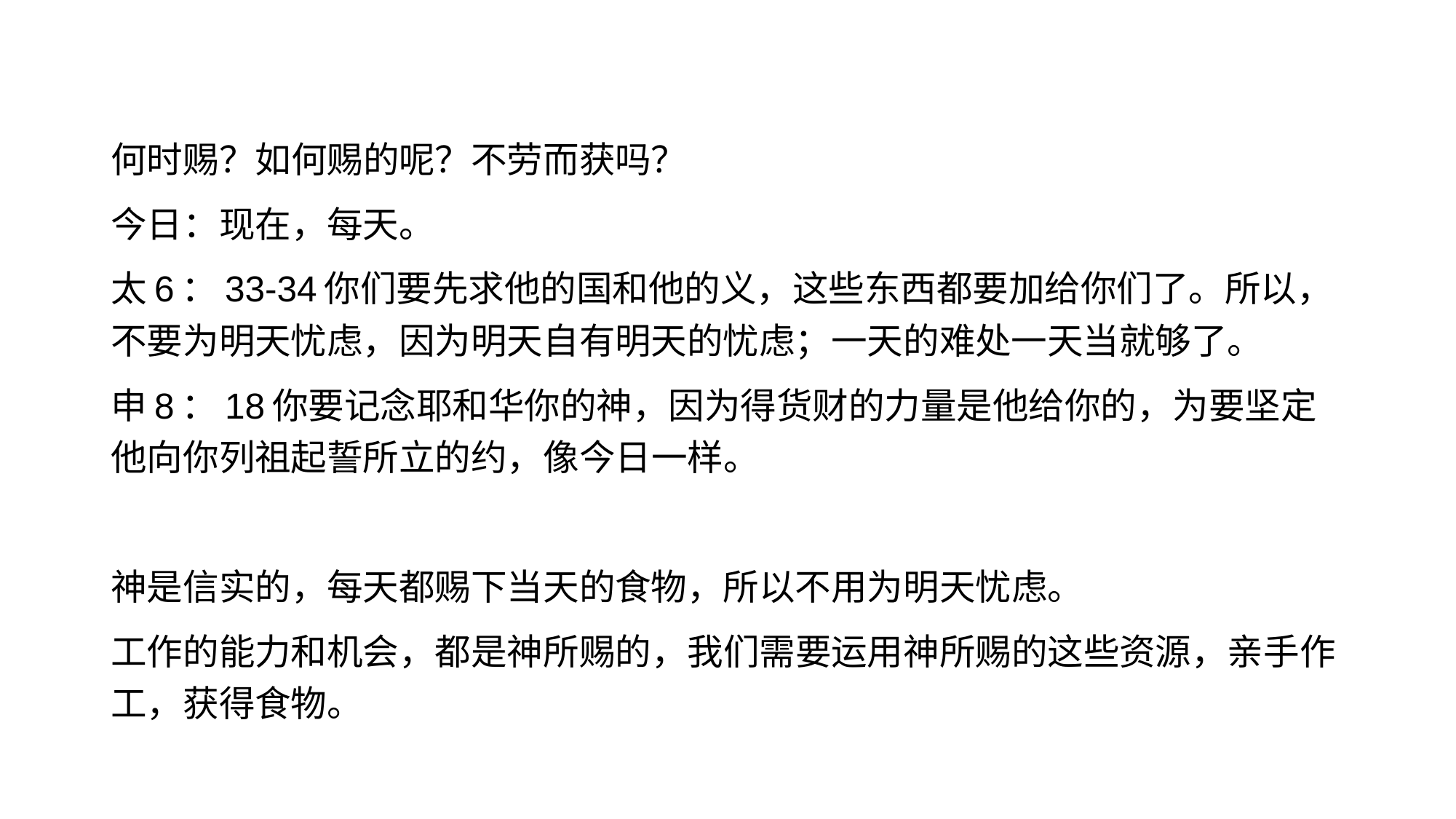

#
何时赐？如何赐的呢？不劳而获吗？
今日：现在，每天。
太6：33-34你们要先求他的国和他的义，这些东西都要加给你们了。所以，不要为明天忧虑，因为明天自有明天的忧虑；一天的难处一天当就够了。
申8：18你要记念耶和华你的神，因为得货财的力量是他给你的，为要坚定他向你列祖起誓所立的约，像今日一样。

神是信实的，每天都赐下当天的食物，所以不用为明天忧虑。
工作的能力和机会，都是神所赐的，我们需要运用神所赐的这些资源，亲手作工，获得食物。